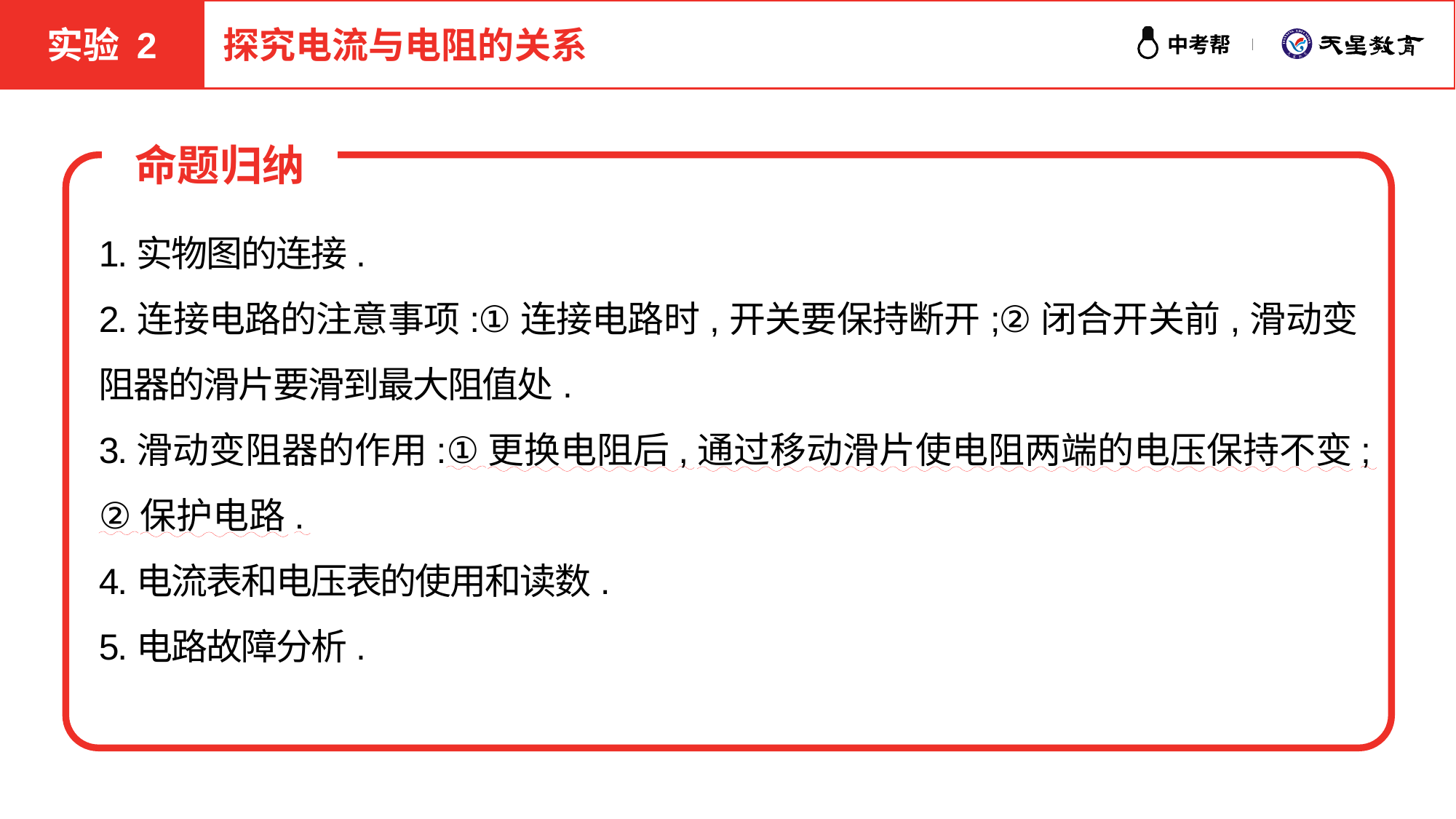

实验 2
探究电流与电阻的关系
命题归纳

1.实物图的连接.
2.连接电路的注意事项:①连接电路时,开关要保持断开;②闭合开关前,滑动变阻器的滑片要滑到最大阻值处.
3.滑动变阻器的作用:①更换电阻后,通过移动滑片使电阻两端的电压保持不变;②保护电路.
4.电流表和电压表的使用和读数.
5.电路故障分析.